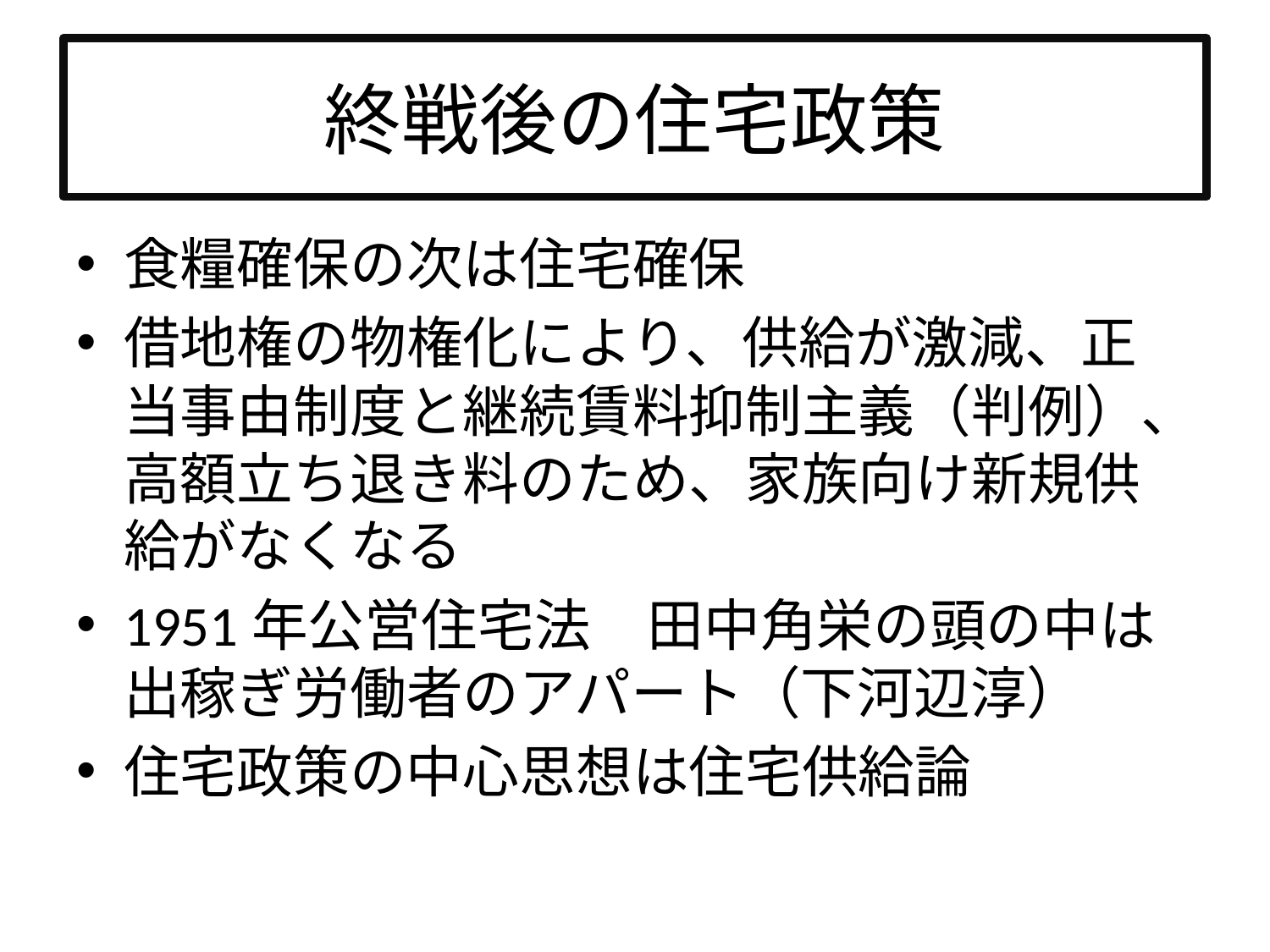

# 終戦後の住宅政策
食糧確保の次は住宅確保
借地権の物権化により、供給が激減、正当事由制度と継続賃料抑制主義（判例）、高額立ち退き料のため、家族向け新規供給がなくなる
1951年公営住宅法　田中角栄の頭の中は出稼ぎ労働者のアパート（下河辺淳）
住宅政策の中心思想は住宅供給論